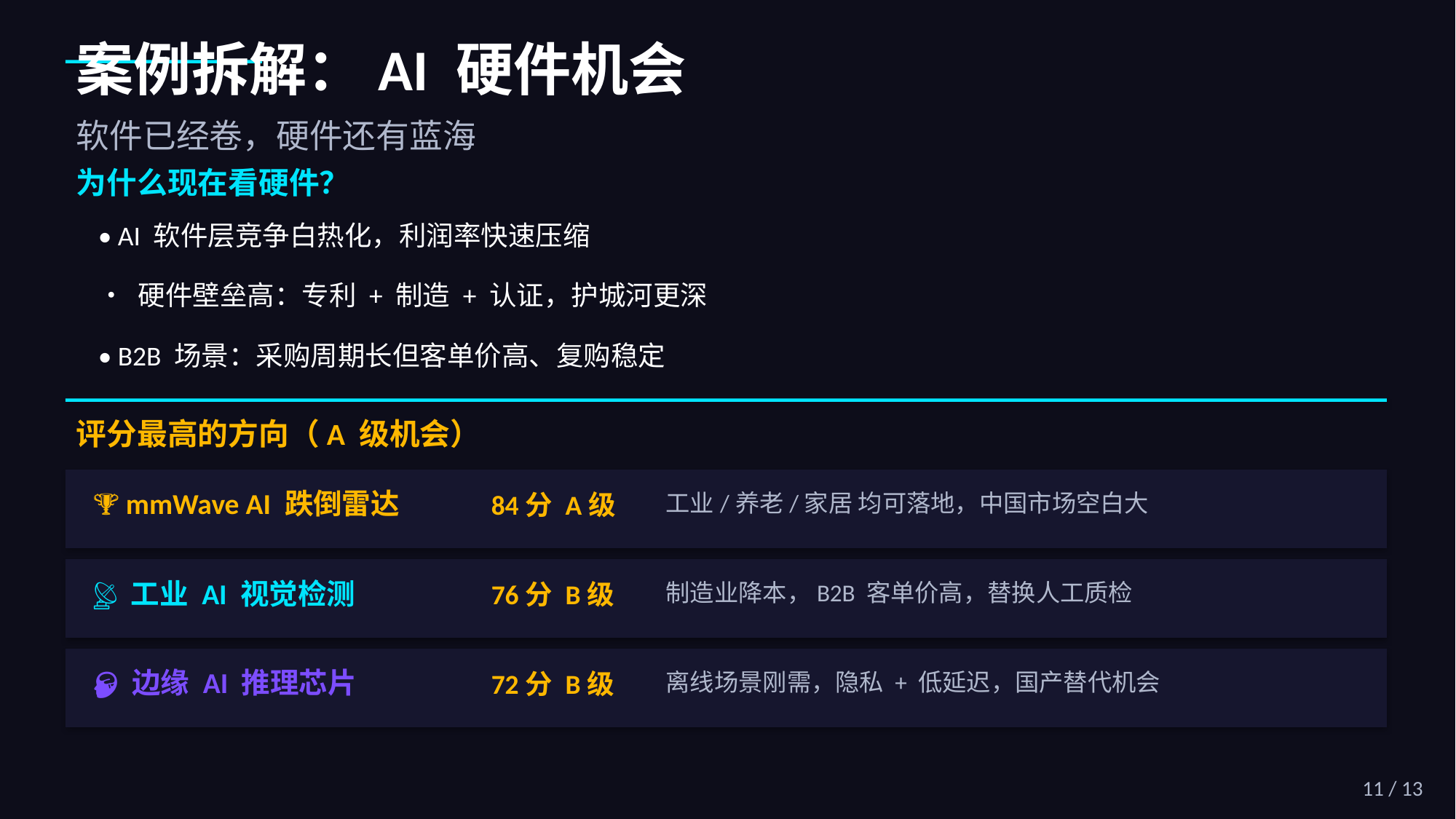

案例拆解：AI 硬件机会

软件已经卷，硬件还有蓝海
为什么现在看硬件？
• AI 软件层竞争白热化，利润率快速压缩
• 硬件壁垒高：专利 + 制造 + 认证，护城河更深
• B2B 场景：采购周期长但客单价高、复购稳定

评分最高的方向（A 级机会）

🏆 mmWave AI 跌倒雷达
84分 A级
工业/养老/家居 均可落地，中国市场空白大

📡 工业 AI 视觉检测
76分 B级
制造业降本，B2B 客单价高，替换人工质检

🧠 边缘 AI 推理芯片
72分 B级
离线场景刚需，隐私 + 低延迟，国产替代机会
11 / 13